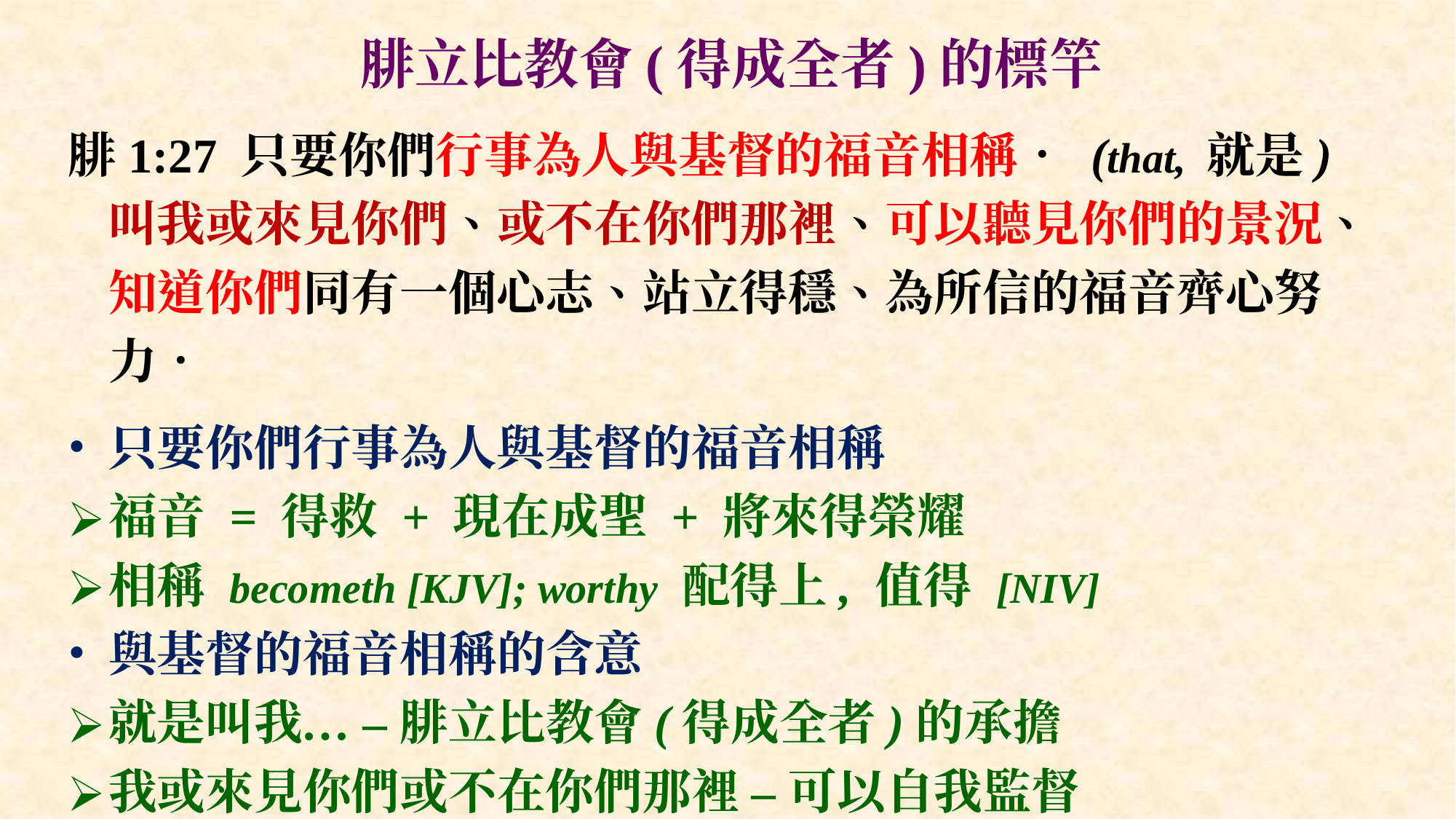

# 腓立比教會(得成全者)的標竿
腓1:27 只要你們行事為人與基督的福音相稱． (that, 就是)叫我或來見你們、或不在你們那裡、可以聽見你們的景況、知道你們同有一個心志、站立得穩、為所信的福音齊心努力．
只要你們行事為人與基督的福音相稱
福音 = 得救 + 現在成聖 + 將來得榮耀
相稱 becometh [KJV]; worthy 配得上, 值得 [NIV]
與基督的福音相稱的含意
就是叫我… – 腓立比教會(得成全者)的承擔
我或來見你們或不在你們那裡 – 可以自我監督
腓立比教會無法化解主要同工之間不同心